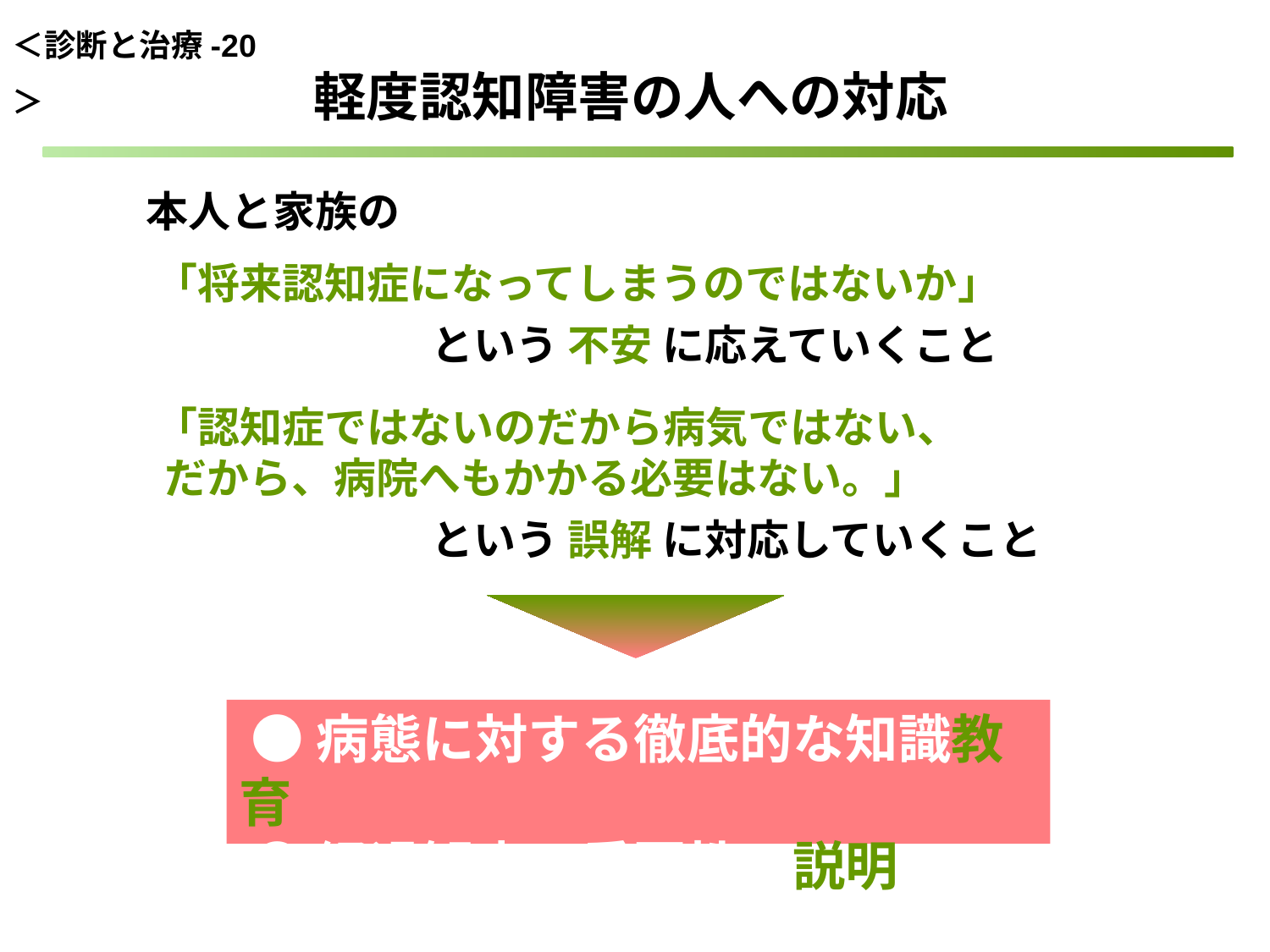

＜診断と治療-20＞
軽度認知障害の人への対応

     本人と家族の

      「将来認知症になってしまうのではないか」
                                   という 不安 に応えていくこと

      「認知症ではないのだから病気ではない、
       だから、病院へもかかる必要はない。」
                                   という 誤解 に対応していくこと

 ●病態に対する徹底的な知識教育
 ●経過観察の重要性の説明